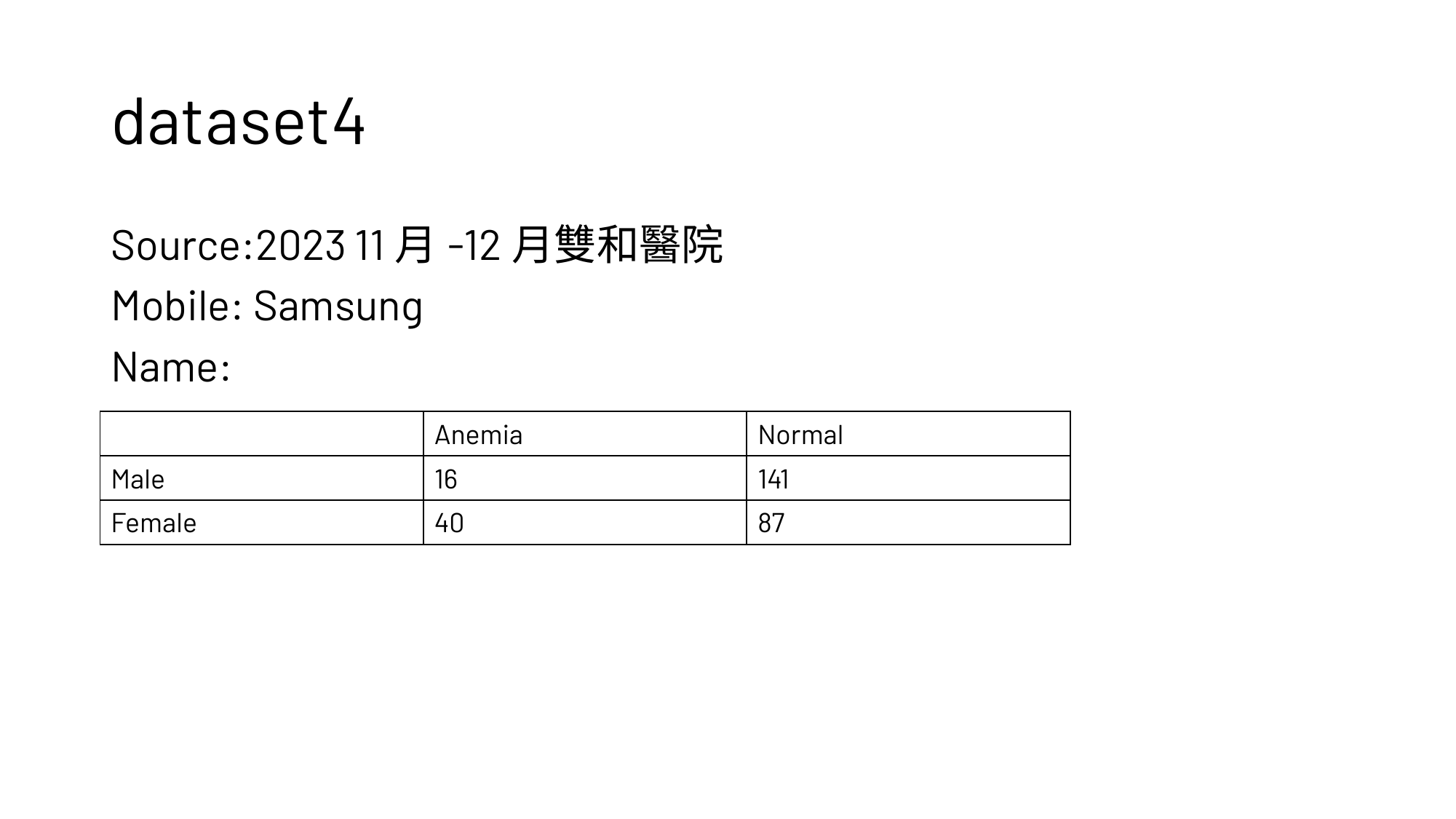

# dataset4
Source:2023 11月-12月雙和醫院
Mobile: Samsung
Name:

|  | Anemia | Normal |
| --- | --- | --- |
| Male | 16 | 141 |
| Female | 40 | 87 |